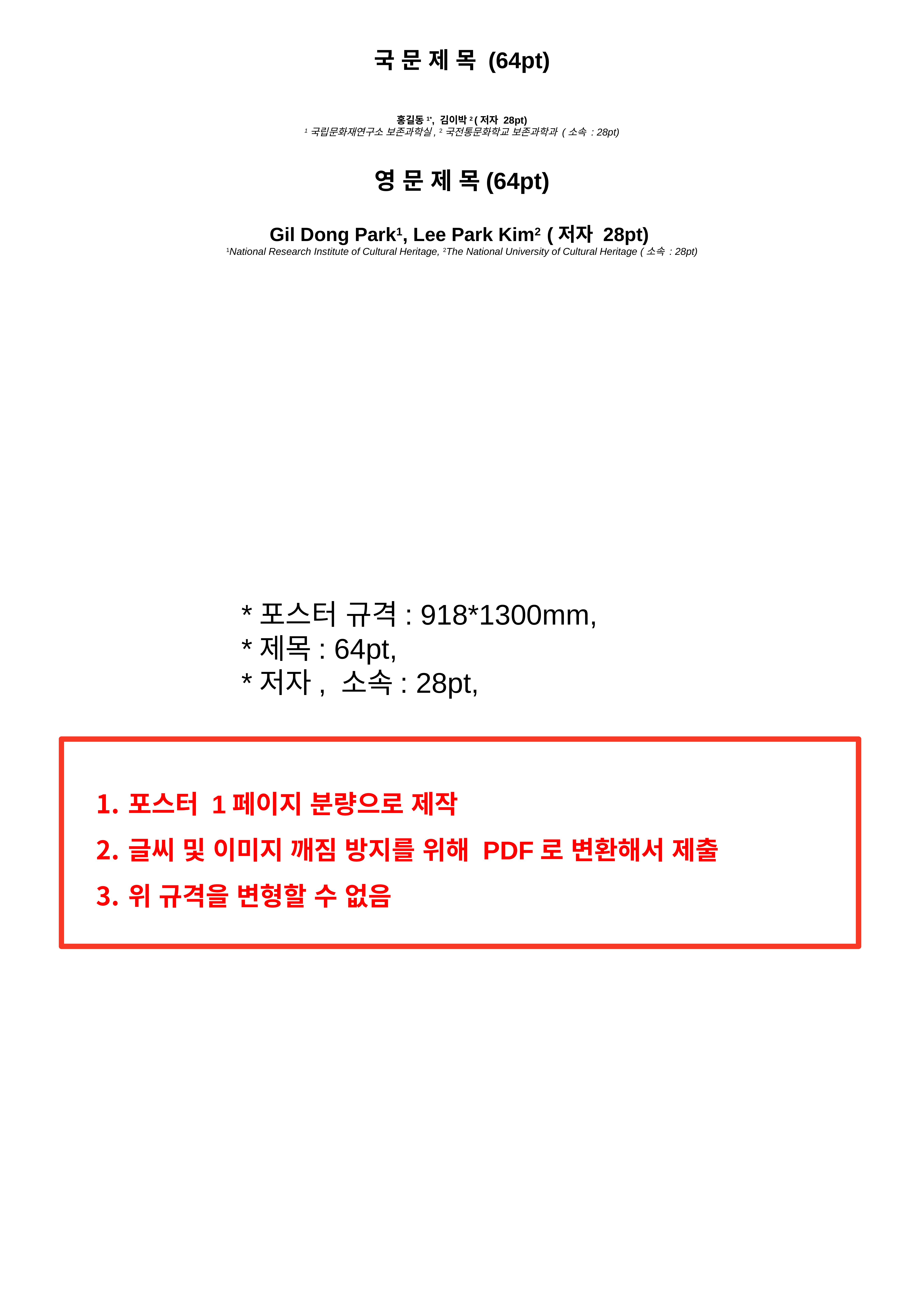

국 문 제 목 (64pt)

홍길동1*, 김이박2 (저자 28pt)
1국립문화재연구소 보존과학실, 2국전통문화학교 보존과학과 (소속 : 28pt)

영 문 제 목(64pt)

Gil Dong Park1, Lee Park Kim2  (저자 28pt)
1National Research Institute of Cultural Heritage, 2The National University of Cultural Heritage (소속 : 28pt)

 *포스터 규격: 918*1300mm,
 *제목: 64pt,
 *저자, 소속: 28pt,

포스터 1페이지 분량으로 제작
글씨 및 이미지 깨짐 방지를 위해 PDF로 변환해서 제출
위 규격을 변형할 수 없음